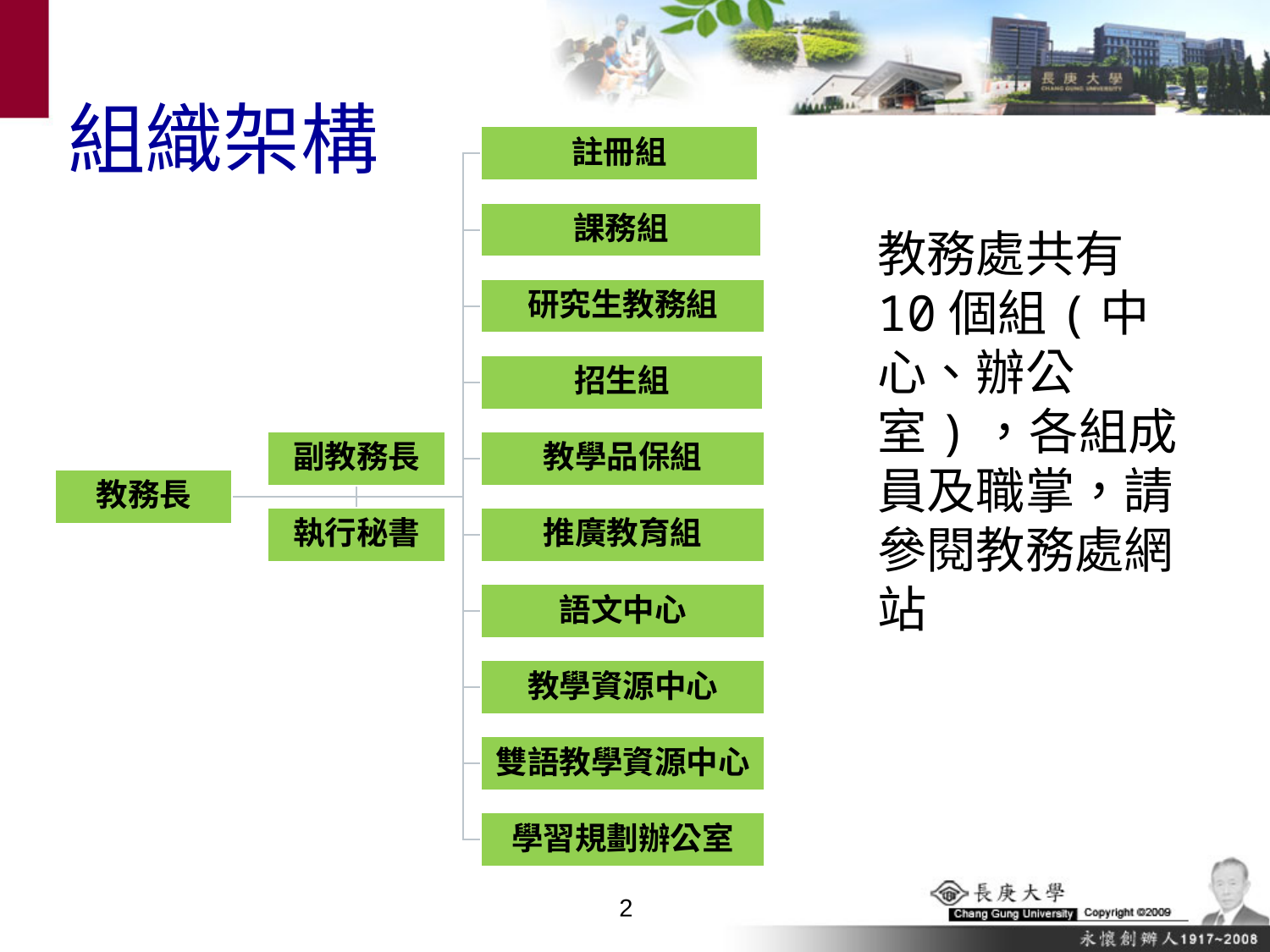

# 組織架構
教務長
註冊組
課務組
研究生教務組
招生組
教學品保組
推廣教育組
語文中心
教學資源中心
雙語教學資源中心
學習規劃辦公室
副教務長
執行秘書
教務處共有10個組(中心、辦公室)，各組成員及職掌，請參閱教務處網站

2